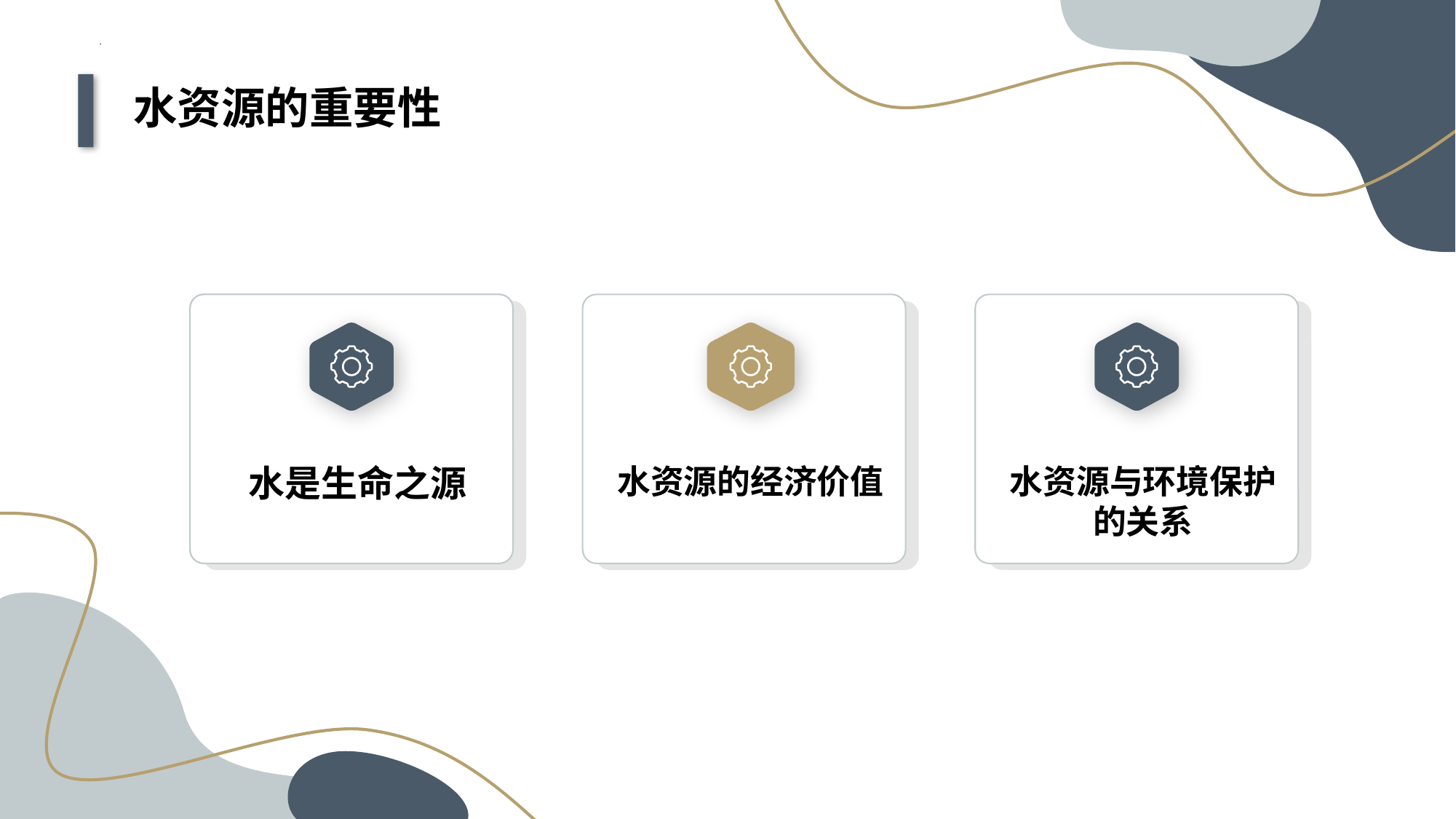

水资源的重要性

水是生命之源
水资源的经济价值
水资源与环境保护的关系